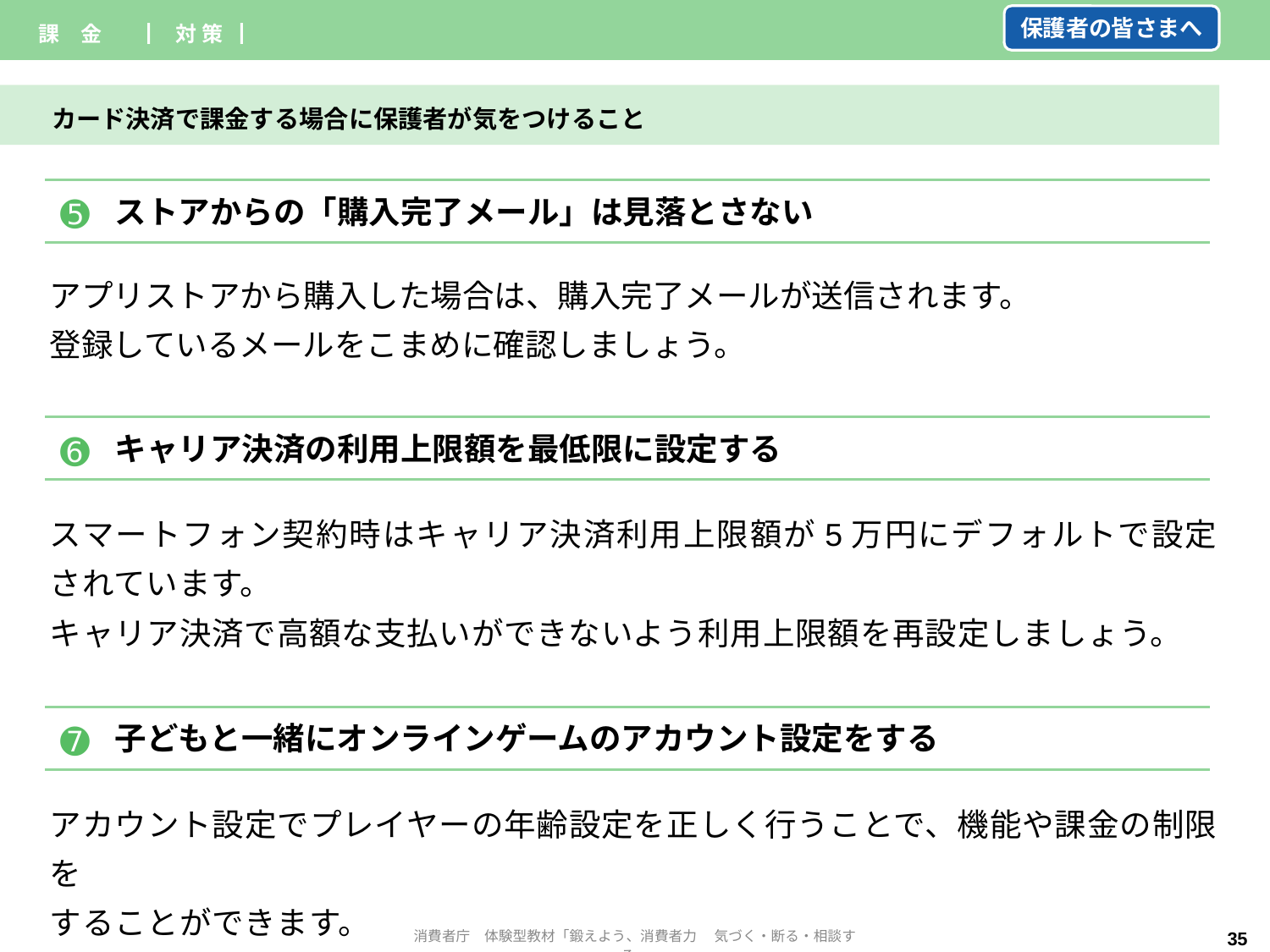

| 課　金 | ▏対 策▕ |  |  |
| --- | --- | --- | --- |
保護者の皆さまへ

カード決済で課金する場合に保護者が気をつけること
| ➎ | ストアからの「購入完了メール」は見落とさない |
| --- | --- |
アプリストアから購入した場合は、購入完了メールが送信されます。
登録しているメールをこまめに確認しましょう。
| ➏ | キャリア決済の利用上限額を最低限に設定する |
| --- | --- |
スマートフォン契約時はキャリア決済利用上限額が5万円にデフォルトで設定されています。
キャリア決済で高額な支払いができないよう利用上限額を再設定しましょう。
| ➐ | 子どもと一緒にオンラインゲームのアカウント設定をする |
| --- | --- |
アカウント設定でプレイヤーの年齢設定を正しく行うことで、機能や課金の制限を
することができます。